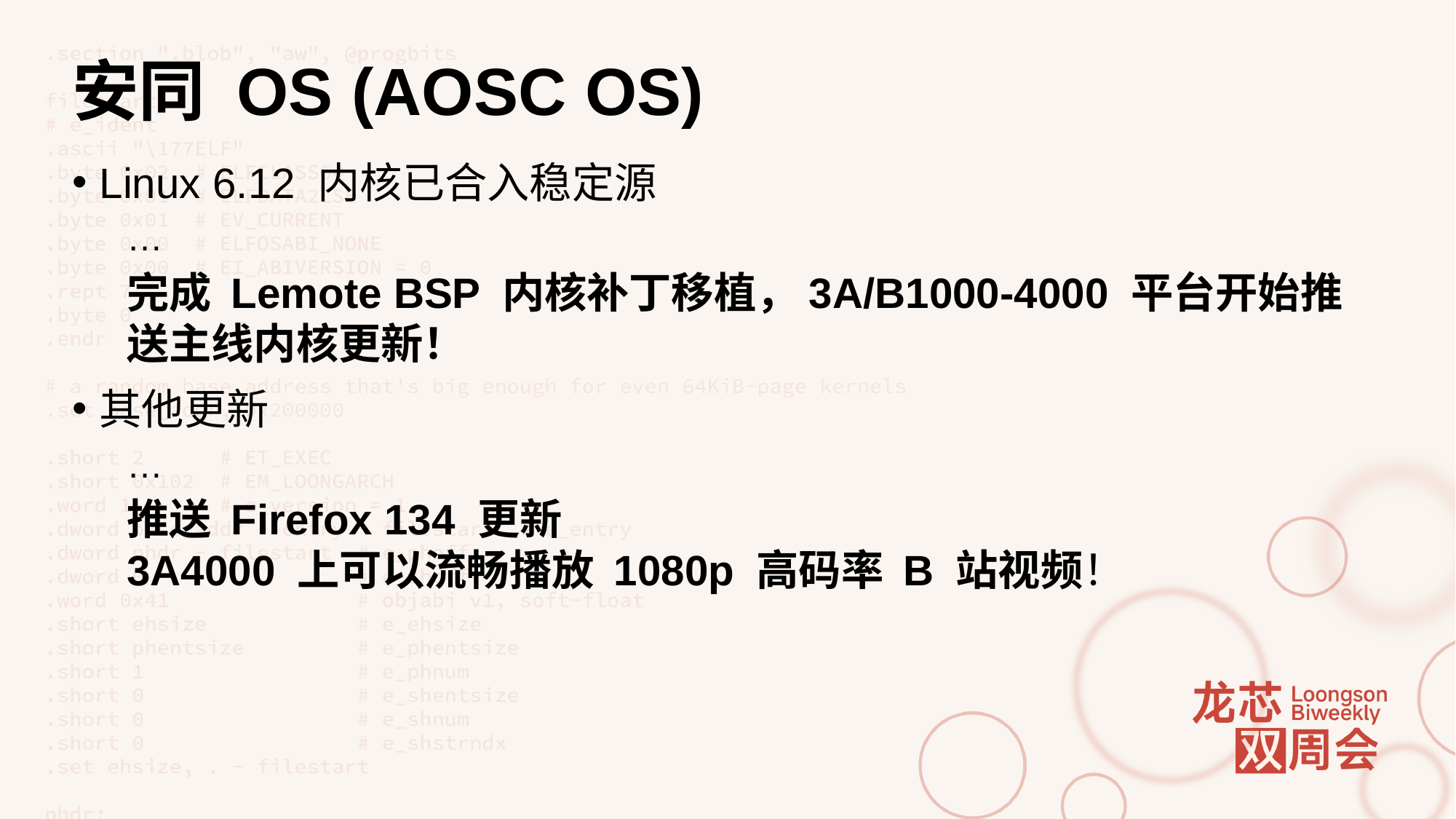

# 安同 OS (AOSC OS)
Linux 6.12 内核已合入稳定源
…
完成 Lemote BSP 内核补丁移植，3A/B1000-4000 平台开始推送主线内核更新！
其他更新
…
推送 Firefox 134 更新
3A4000 上可以流畅播放 1080p 高码率 B 站视频！